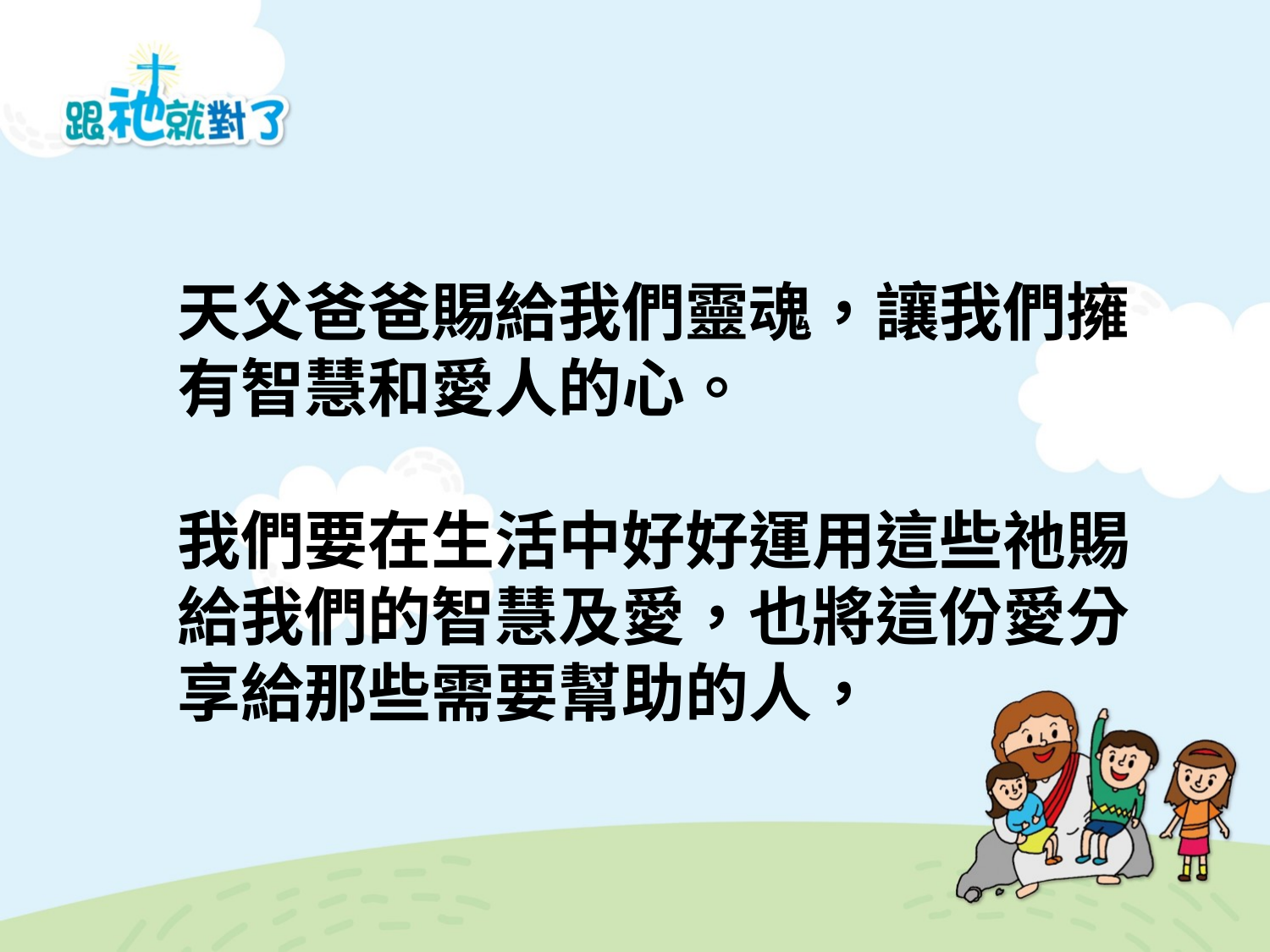

天父爸爸賜給我們靈魂，讓我們擁有智慧和愛人的心。

我們要在生活中好好運用這些祂賜給我們的智慧及愛，也將這份愛分享給那些需要幫助的人，